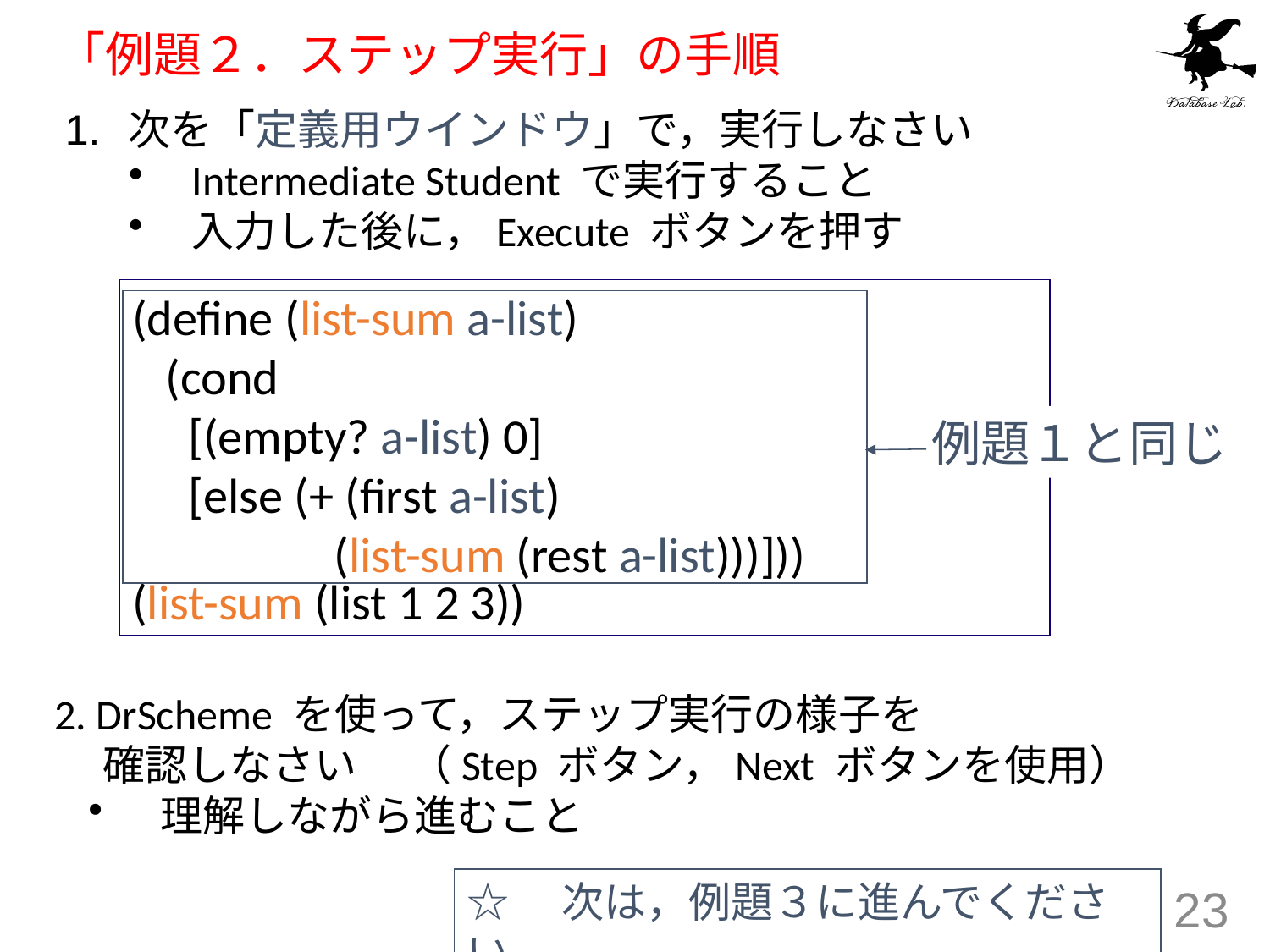

# 「例題２．ステップ実行」の手順
次を「定義用ウインドウ」で，実行しなさい
Intermediate Student で実行すること
入力した後に，Execute ボタンを押す
(define (list-sum a-list)
   (cond
     [(empty? a-list) 0]
     [else (+ (first a-list)
                  (list-sum (rest a-list)))]))
(list-sum (list 1 2 3))

例題１と同じ

2. DrScheme を使って，ステップ実行の様子を
    確認しなさい　 （Step ボタン，Next ボタンを使用）
　理解しながら進むこと
☆　次は，例題３に進んでください
23